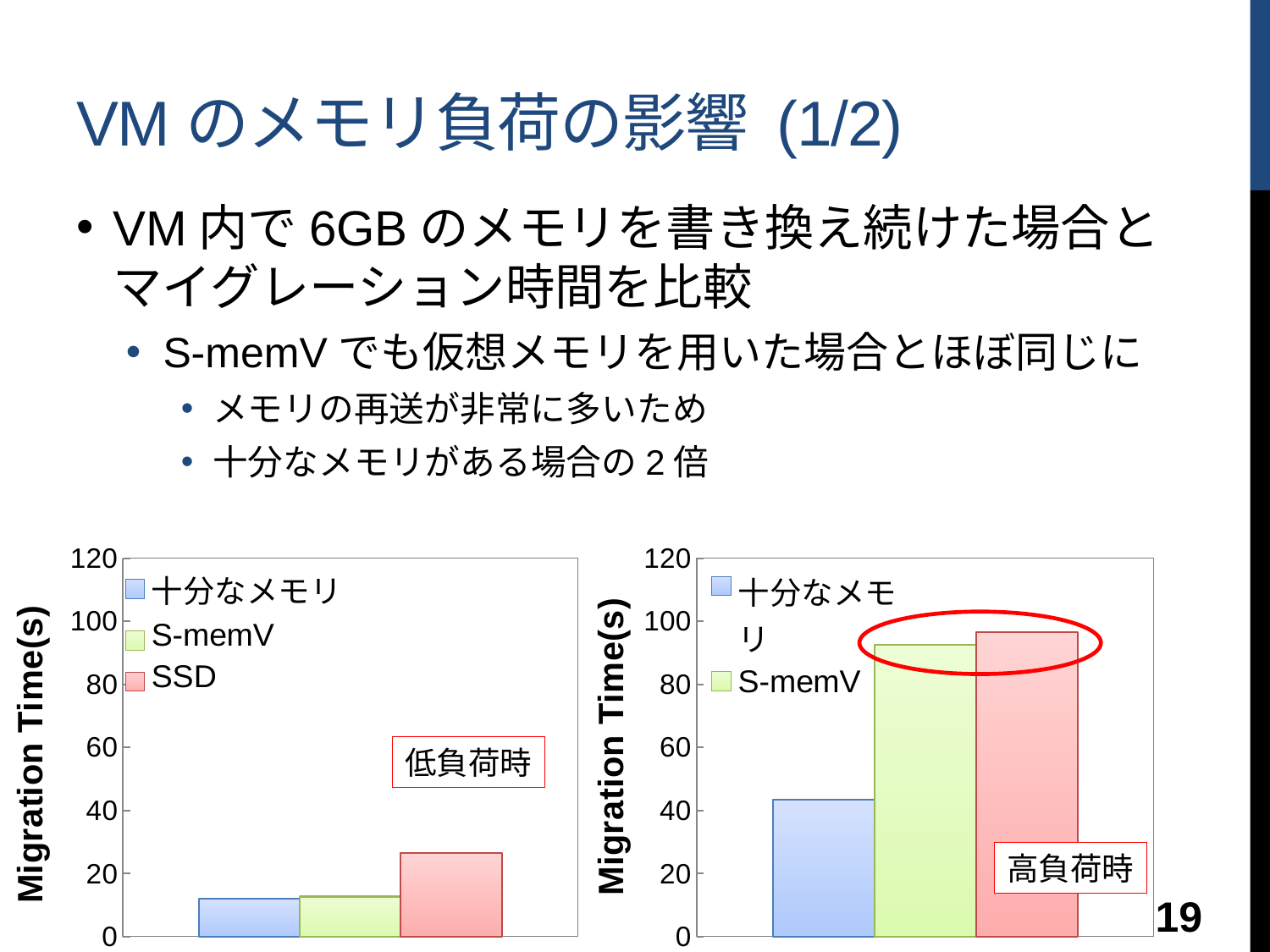

# VMのメモリ負荷の影響 (1/2)
VM内で6GBのメモリを書き換え続けた場合とマイグレーション時間を比較
S-memVでも仮想メモリを用いた場合とほぼ同じに
メモリの再送が非常に多いため
十分なメモリがある場合の2倍

### Chart

| Category |  |  |  |
|---|---|---|---|

### Chart

| Category |  |  |  |
|---|---|---|---|
低負荷時
高負荷時
19